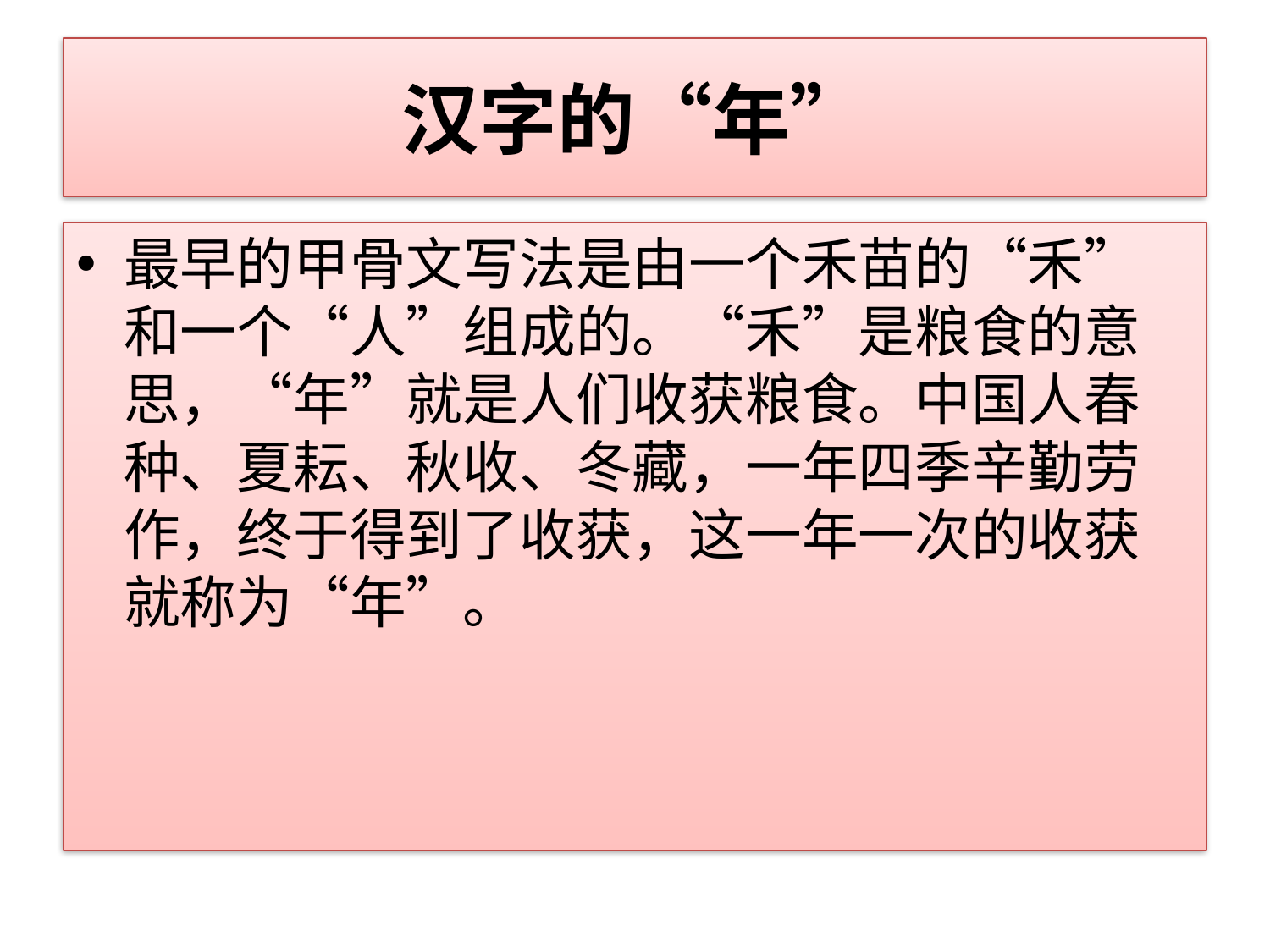

# 汉字的“年”
最早的甲骨文写法是由一个禾苗的“禾”和一个“人”组成的。“禾”是粮食的意思，“年”就是人们收获粮食。中国人春种、夏耘、秋收、冬藏，一年四季辛勤劳作，终于得到了收获，这一年一次的收获就称为“年”。